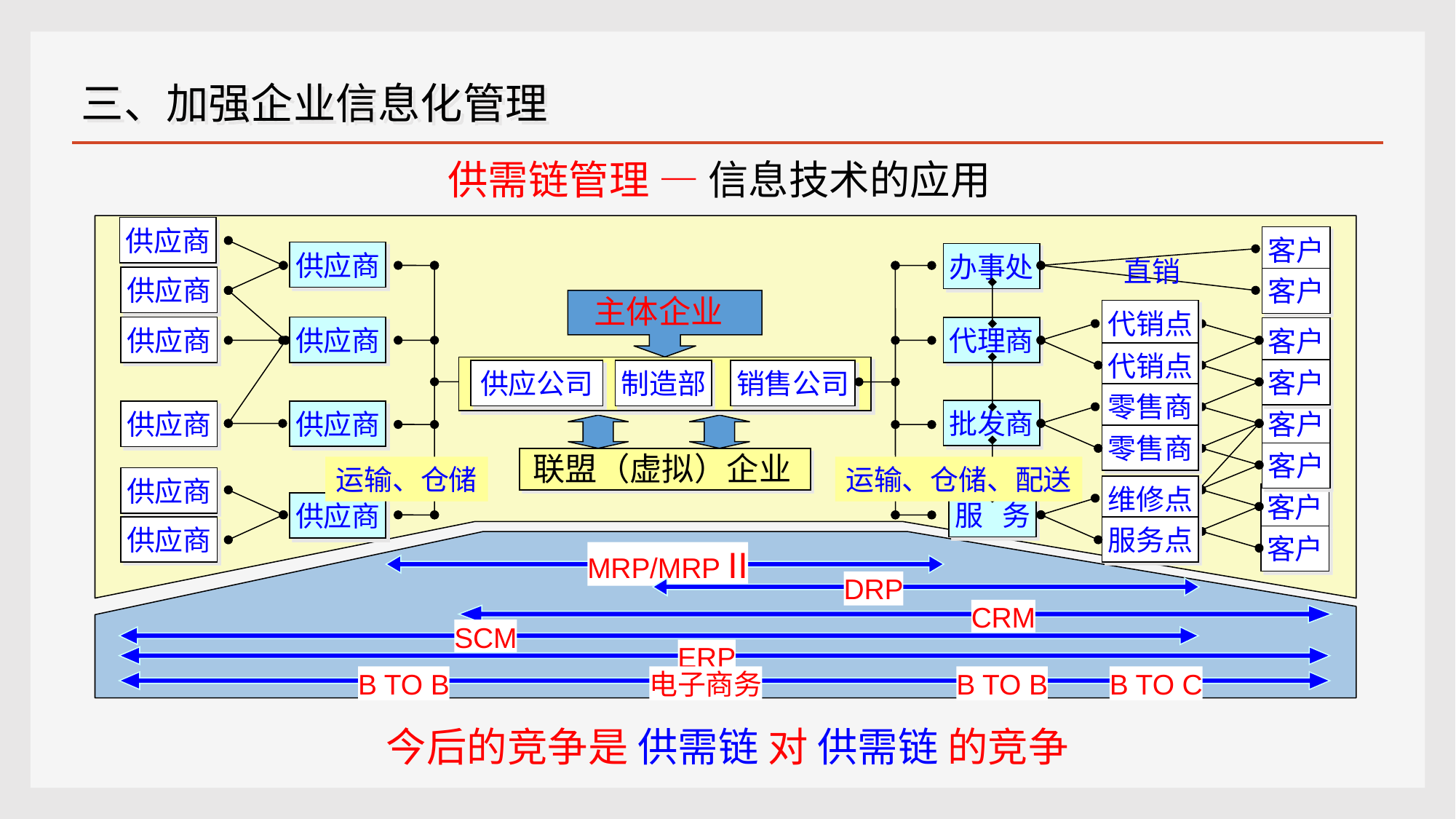

三、加强企业信息化管理
供需链管理 — 信息技术的应用

供应商

供应商

供应商

供应商

供应商

供应商
客户

直销

客户
代销点

代销点
零售商

零售商
维修点

服务点
供应商

供应商

供应商

供应商

办事处

代理商

批发商

服   务

主体企业

供应公司
制造部
销售公司
客户

客户

客户

客户

客户

客户

联盟（虚拟）企业
运输、仓储
运输、仓储、配送

MRP/MRP II

DRP

CRM

SCM

ERP

B TO B
电子商务
B TO B
B TO C

今后的竞争是 供需链 对 供需链 的竞争